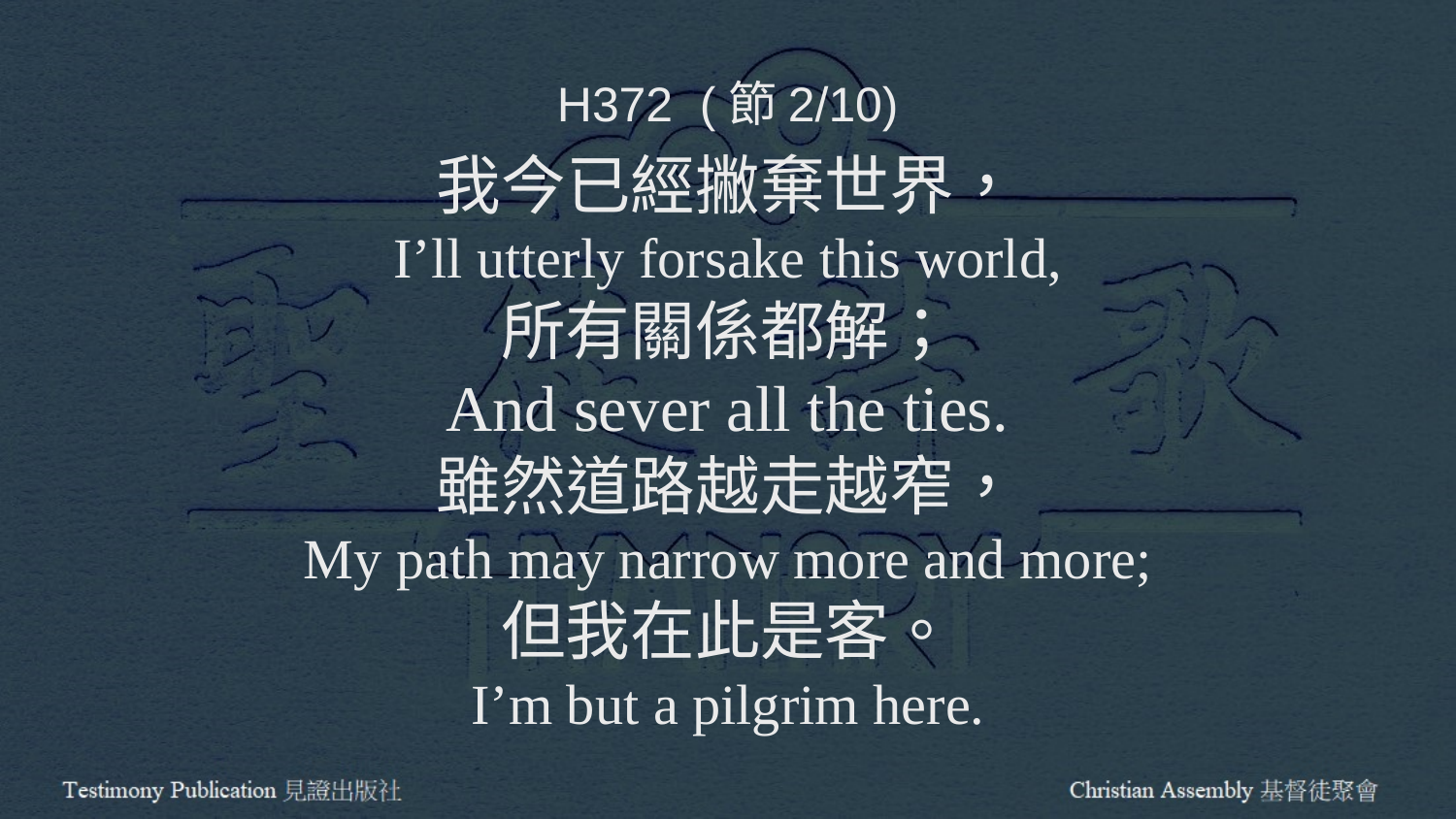

H372  (節2/10)
我今已經撇棄世界，
I’ll utterly forsake this world,
所有關係都解；
And sever all the ties.
雖然道路越走越窄，
My path may narrow more and more;
但我在此是客。
I’m but a pilgrim here.